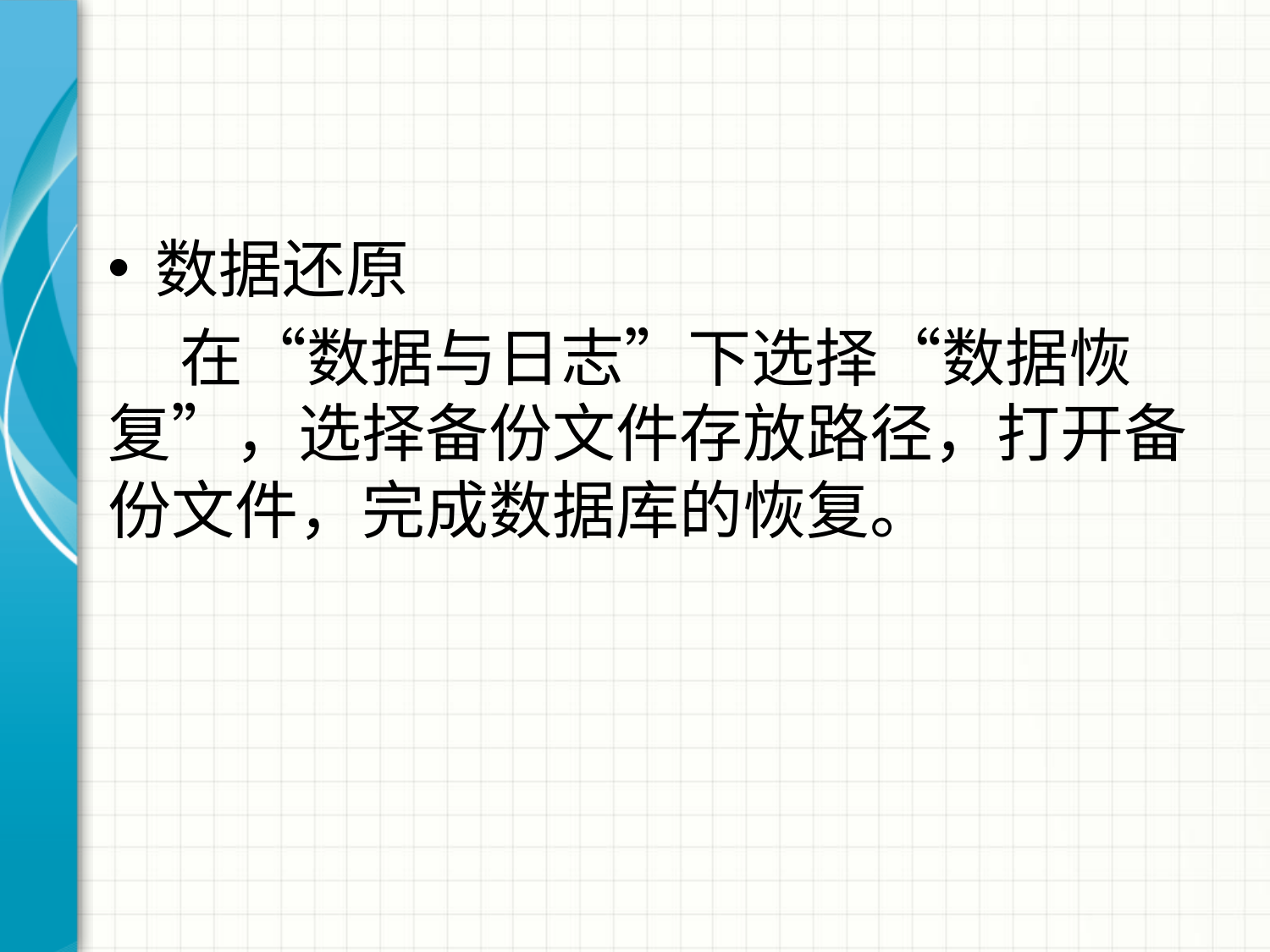

#
数据还原
    在“数据与日志”下选择“数据恢复”，选择备份文件存放路径，打开备份文件，完成数据库的恢复。